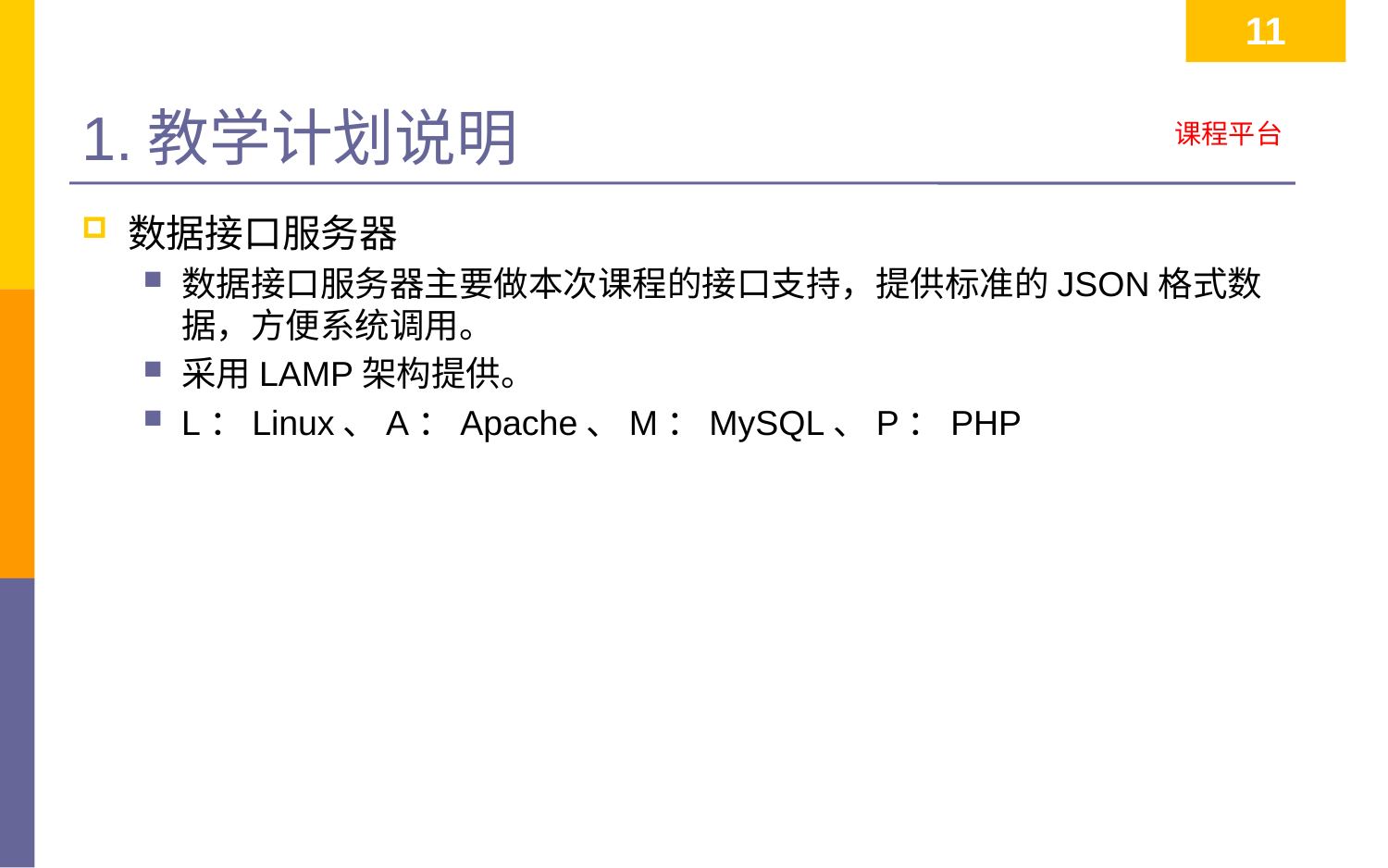

11
# 1.教学计划说明
课程平台
数据接口服务器
数据接口服务器主要做本次课程的接口支持，提供标准的JSON格式数据，方便系统调用。
采用LAMP架构提供。
L：Linux、A：Apache、M：MySQL、P：PHP